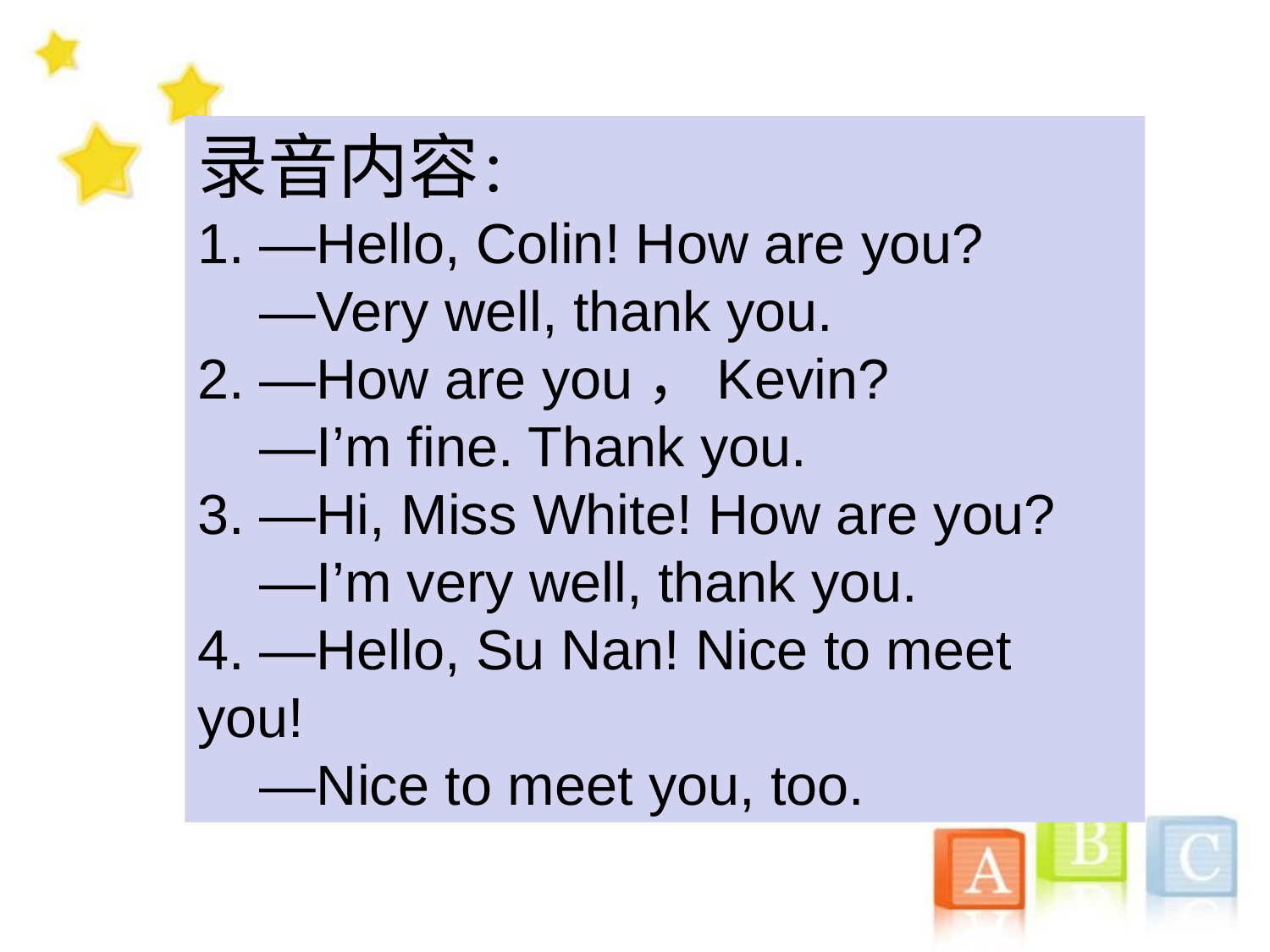

录音内容：
1. —Hello, Colin! How are you?
    —Very well, thank you.
2. —How are you，Kevin?
    —I’m fine. Thank you.
3. —Hi, Miss White! How are you?
    —I’m very well, thank you.
4. —Hello, Su Nan! Nice to meet you!
    —Nice to meet you, too.